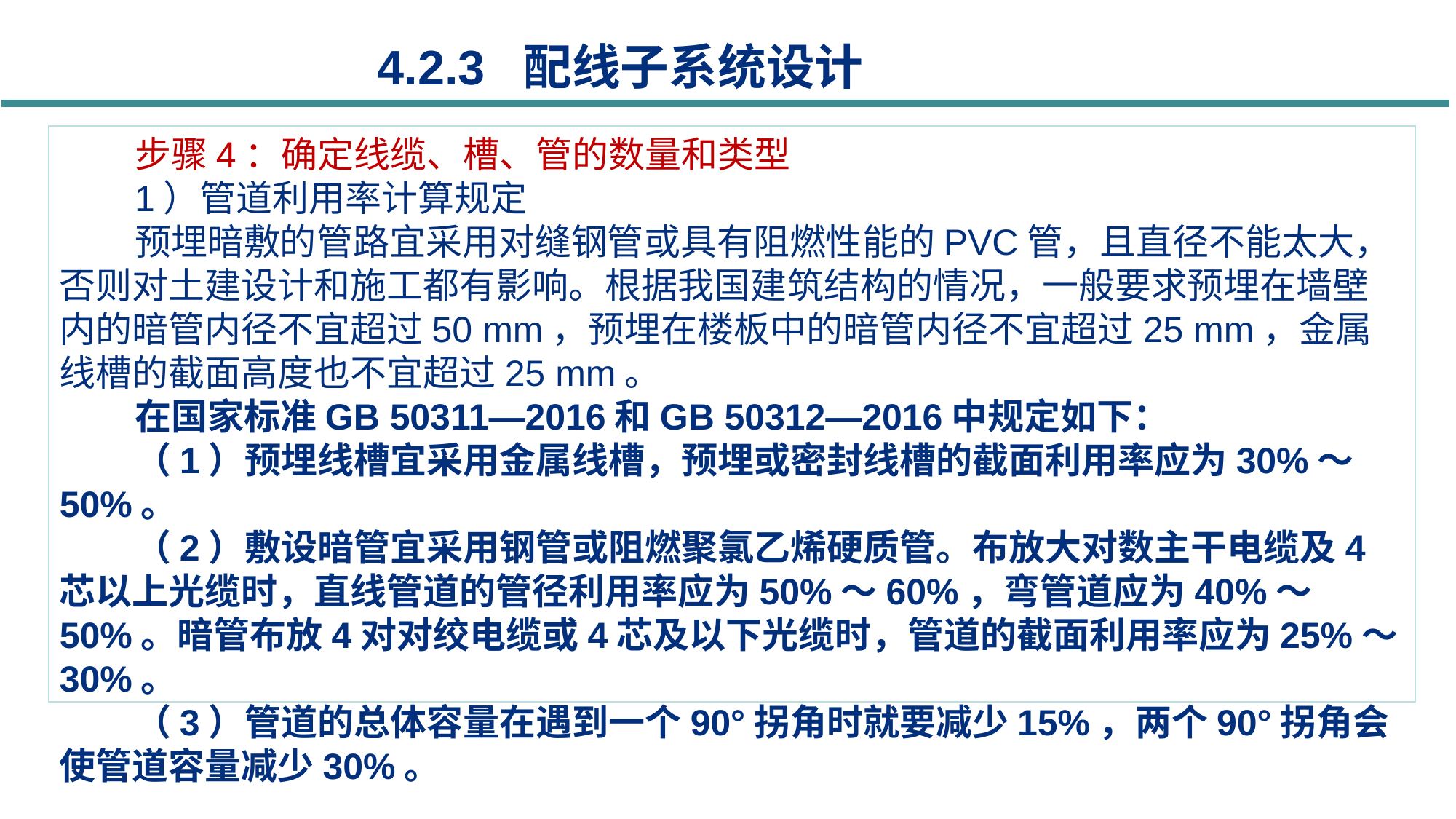

4.2.3  配线子系统设计
步骤4：确定线缆、槽、管的数量和类型
1）管道利用率计算规定
预埋暗敷的管路宜采用对缝钢管或具有阻燃性能的PVC管，且直径不能太大，否则对土建设计和施工都有影响。根据我国建筑结构的情况，一般要求预埋在墙壁内的暗管内径不宜超过50 mm，预埋在楼板中的暗管内径不宜超过25 mm，金属线槽的截面高度也不宜超过25 mm。
在国家标准GB 50311—2016和GB 50312—2016中规定如下：
（1）预埋线槽宜采用金属线槽，预埋或密封线槽的截面利用率应为30%～50%。
（2）敷设暗管宜采用钢管或阻燃聚氯乙烯硬质管。布放大对数主干电缆及4芯以上光缆时，直线管道的管径利用率应为50%～60%，弯管道应为40%～50%。暗管布放4对对绞电缆或4芯及以下光缆时，管道的截面利用率应为25%～30%。
（3）管道的总体容量在遇到一个90°拐角时就要减少15%，两个90°拐角会使管道容量减少30%。